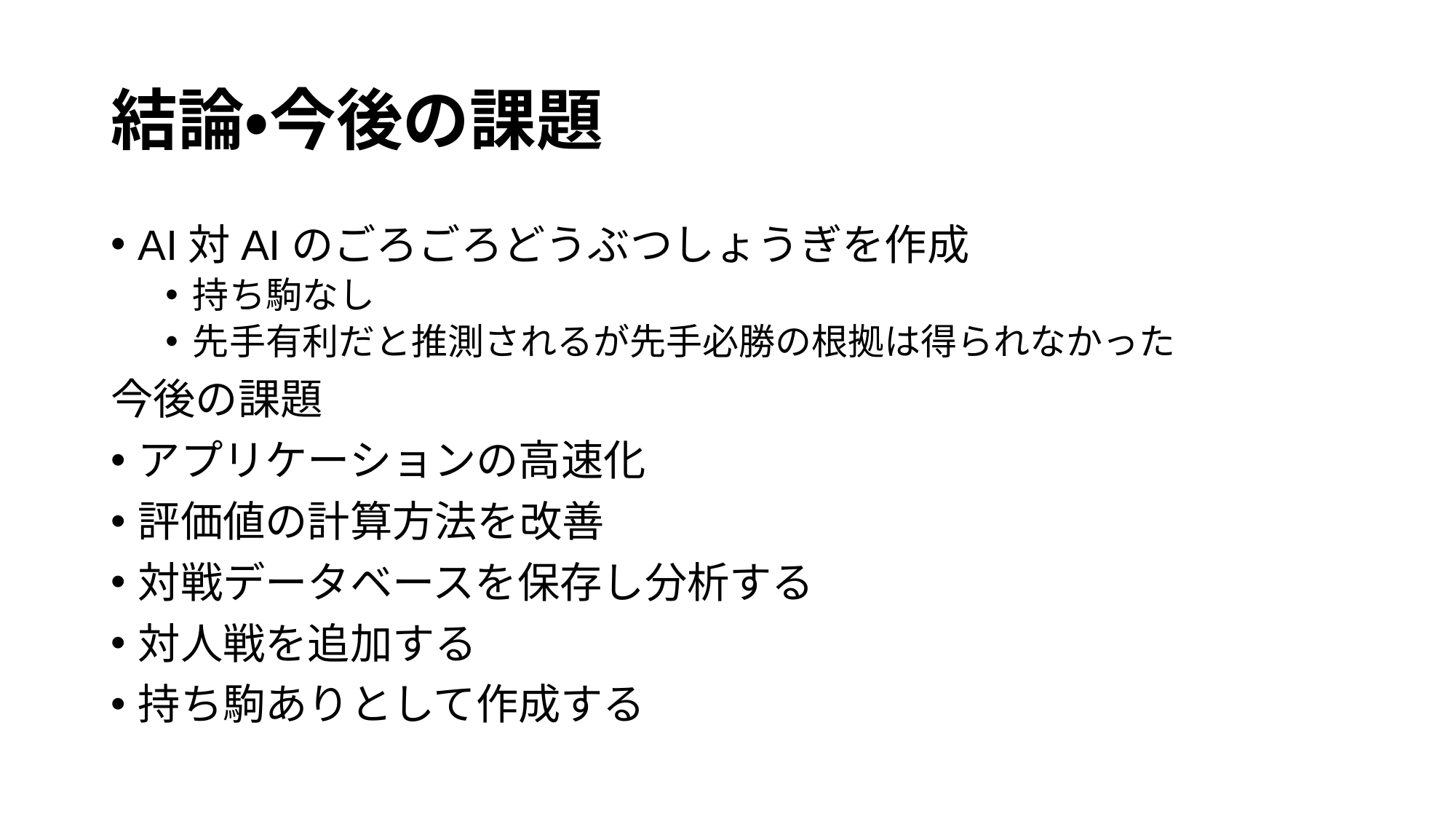

# 結論・今後の課題
AI対AIのごろごろどうぶつしょうぎを作成
持ち駒なし
先手有利だと推測されるが先手必勝の根拠は得られなかった
今後の課題
アプリケーションの高速化
評価値の計算方法を改善
対戦データベースを保存し分析する
対人戦を追加する
持ち駒ありとして作成する